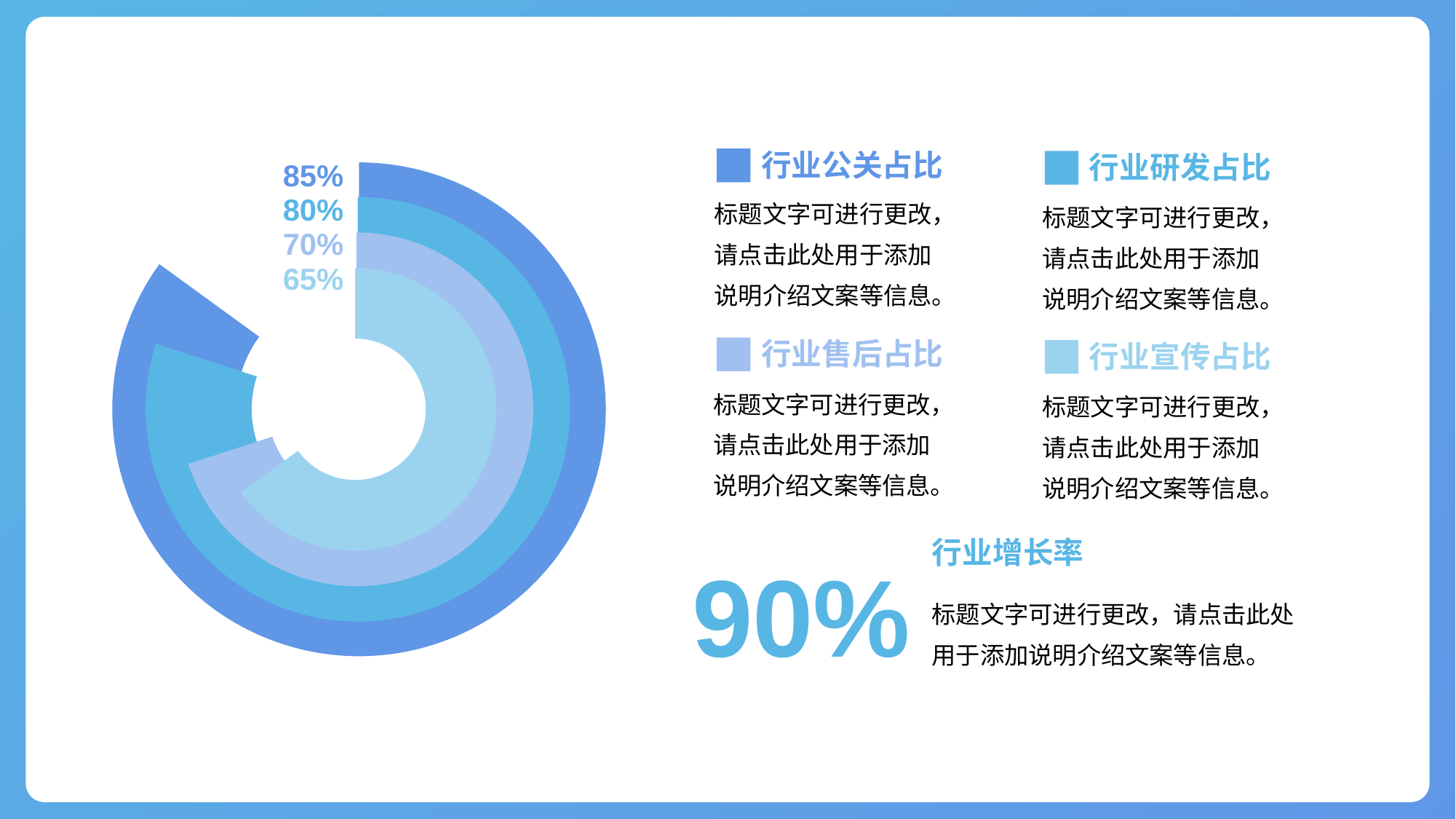

### Chart

| Category | 销售额 |
|---|---|
| 添加标题 | 85.0 |
| 添加标题 | 15.0 |
行业公关占比
行业研发占比

85%

### Chart

| Category | 销售额 |
|---|---|
| 添加标题 | 80.0 |
| 添加标题 | 20.0 |
标题文字可进行更改，请点击此处用于添加说明介绍文案等信息。
80%
标题文字可进行更改，请点击此处用于添加说明介绍文案等信息。

### Chart

| Category | 销售额 |
|---|---|
| 添加标题 | 70.0 |
| 添加标题 | 30.0 |
70%

### Chart

| Category | 销售额 |
|---|---|
| 添加标题 | 65.0 |
| 添加标题 | 35.0 |
65%
行业售后占比
行业宣传占比

标题文字可进行更改，请点击此处用于添加说明介绍文案等信息。
标题文字可进行更改，请点击此处用于添加说明介绍文案等信息。
行业增长率
90%
标题文字可进行更改，请点击此处用于添加说明介绍文案等信息。